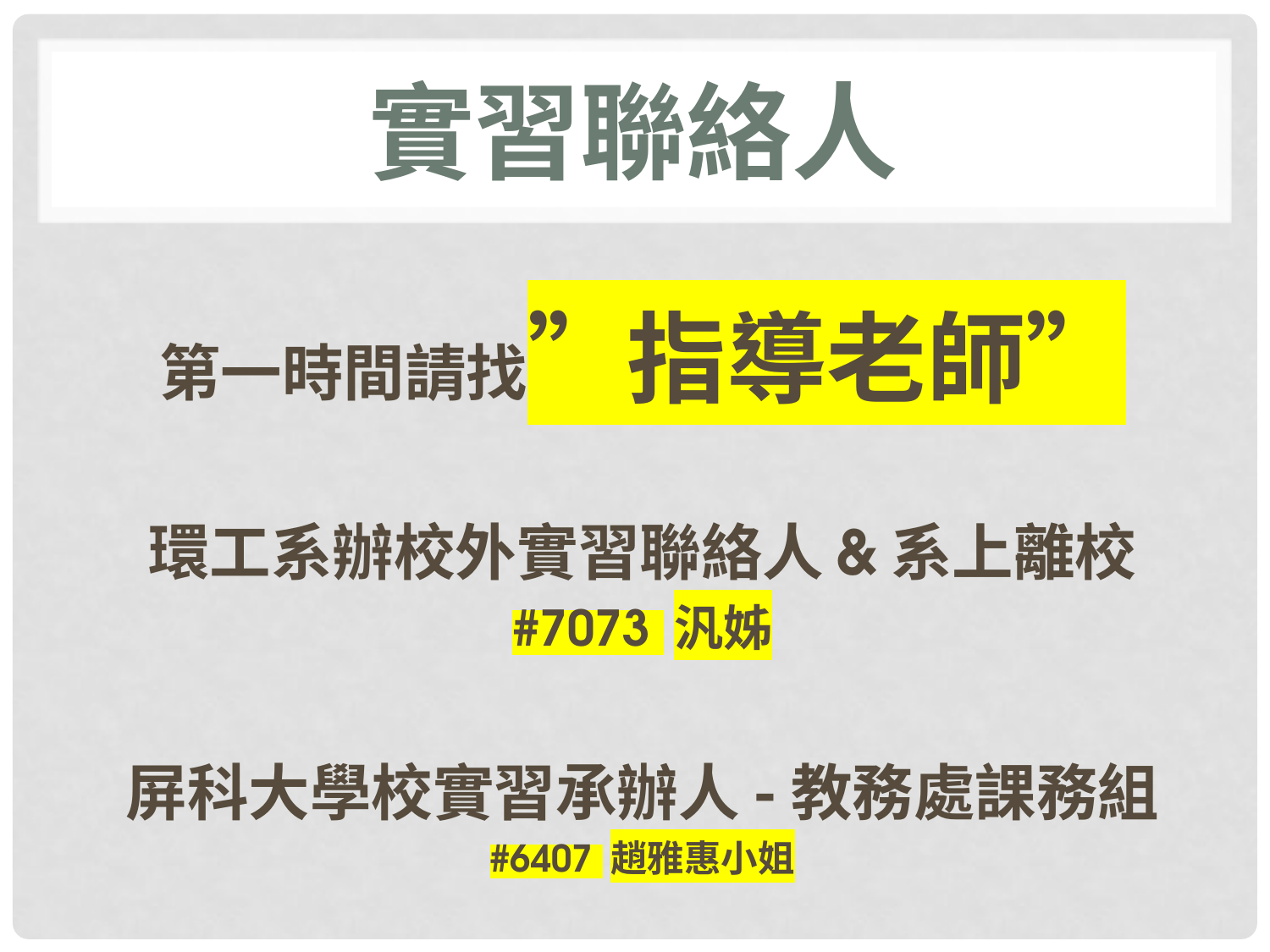

# 實習聯絡人
第一時間請找”指導老師”

環工系辦校外實習聯絡人&系上離校
#7073 汎姊

屏科大學校實習承辦人-教務處課務組
#6407 趙雅惠小姐